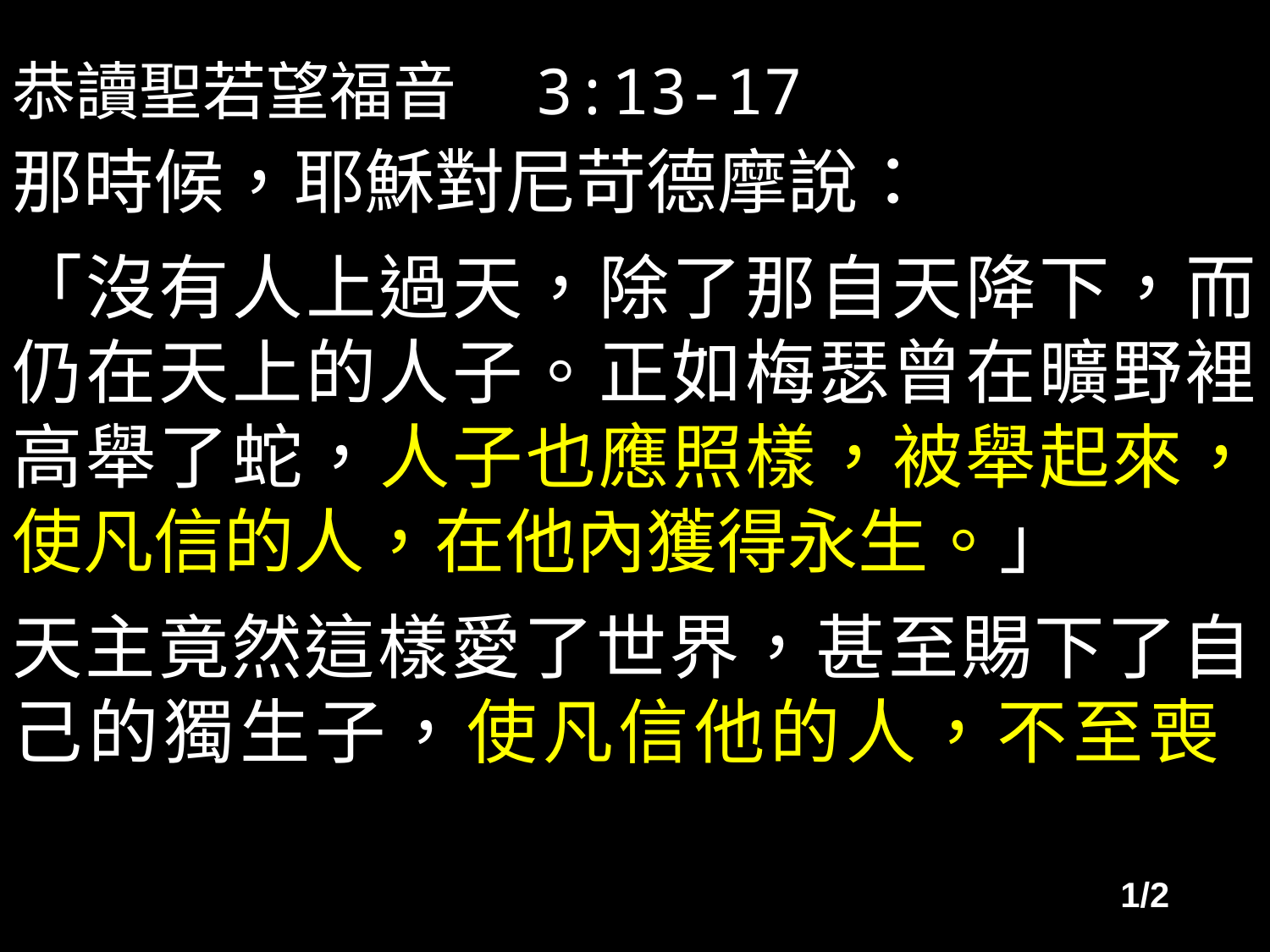

恭讀聖若望福音　3:13-17
那時候，耶穌對尼苛德摩說：
「沒有人上過天，除了那自天降下，而仍在天上的人子。正如梅瑟曾在曠野裡高舉了蛇，人子也應照樣，被舉起來，使凡信的人，在他內獲得永生。」
天主竟然這樣愛了世界，甚至賜下了自己的獨生子，使凡信他的人，不至喪
1/2